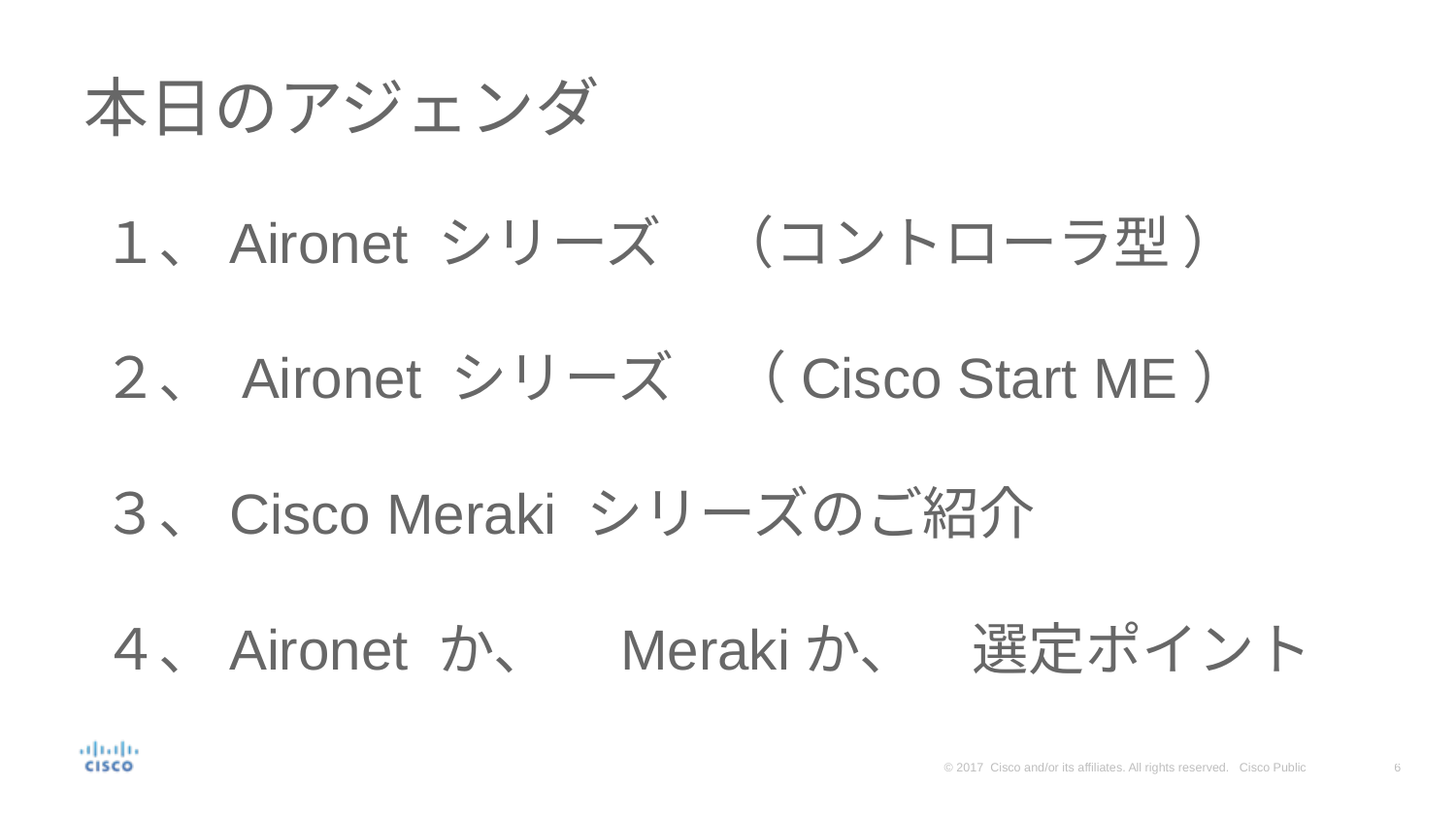

# 本日のアジェンダ
１、Aironet シリーズ　（コントローラ型 ）

２、 Aironet シリーズ　（Cisco Start ME）

３、Cisco Meraki シリーズのご紹介

４、Aironet か、　Merakiか、　選定ポイント